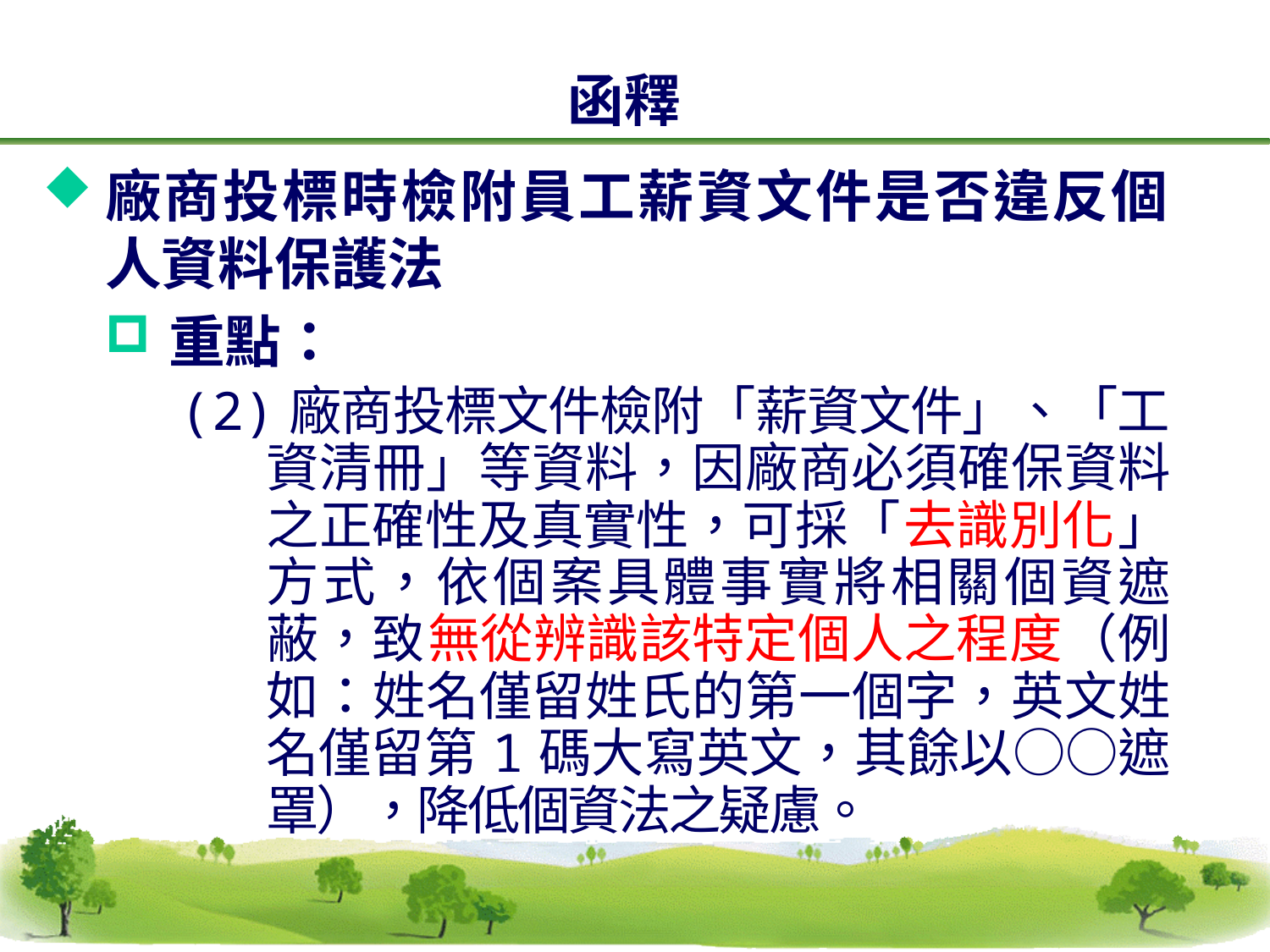

函釋
廠商投標時檢附員工薪資文件是否違反個人資料保護法
重點：
(2)廠商投標文件檢附「薪資文件」、「工資清冊」等資料，因廠商必須確保資料之正確性及真實性，可採「去識別化」方式，依個案具體事實將相關個資遮蔽，致無從辨識該特定個人之程度（例如：姓名僅留姓氏的第一個字，英文姓名僅留第1碼大寫英文，其餘以○○遮罩），降低個資法之疑慮。